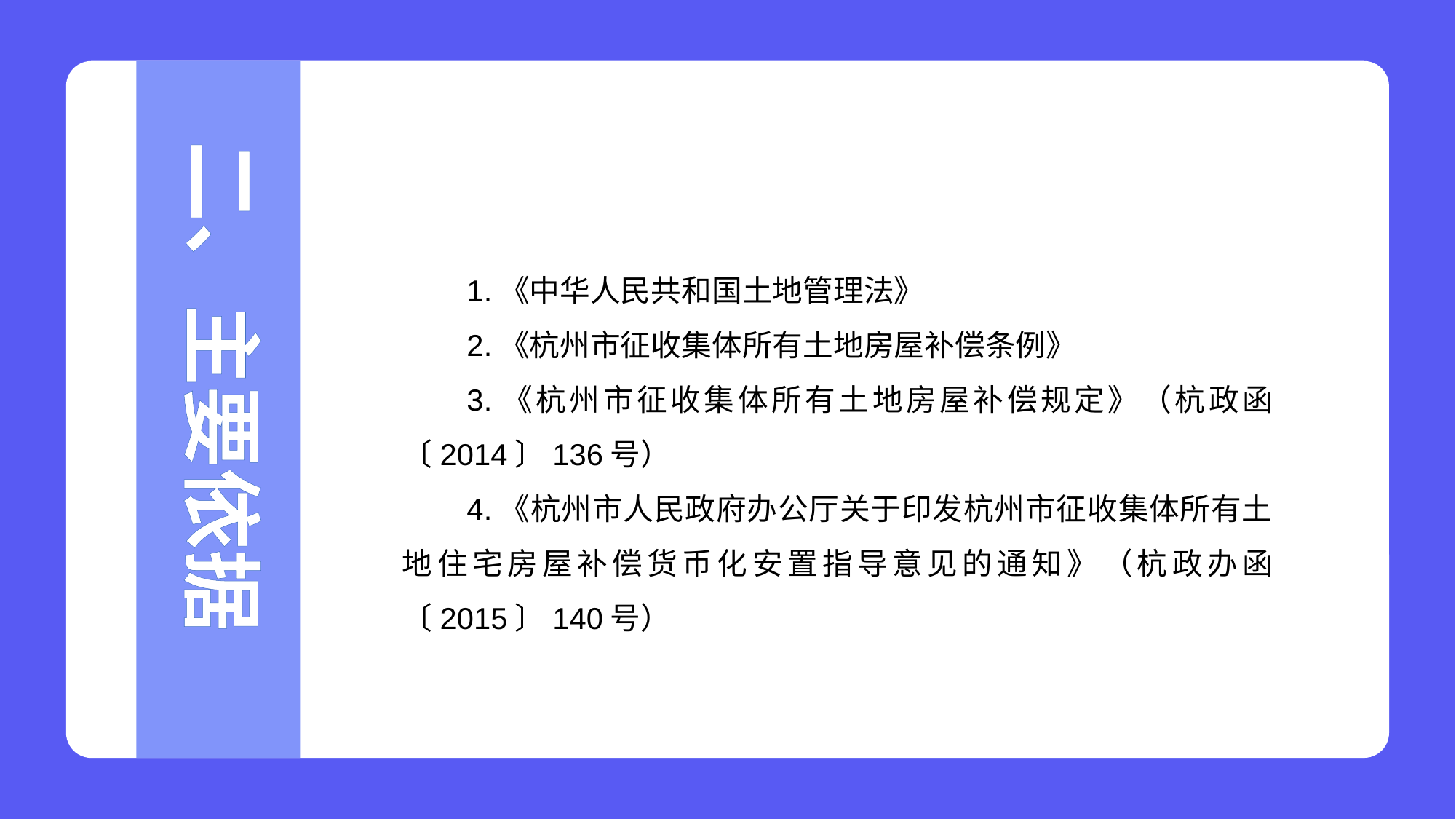

二、主要依据
1.《中华人民共和国土地管理法》
2.《杭州市征收集体所有土地房屋补偿条例》
3.《杭州市征收集体所有土地房屋补偿规定》（杭政函〔2014〕136号）
4.《杭州市人民政府办公厅关于印发杭州市征收集体所有土地住宅房屋补偿货币化安置指导意见的通知》（杭政办函〔2015〕140号）